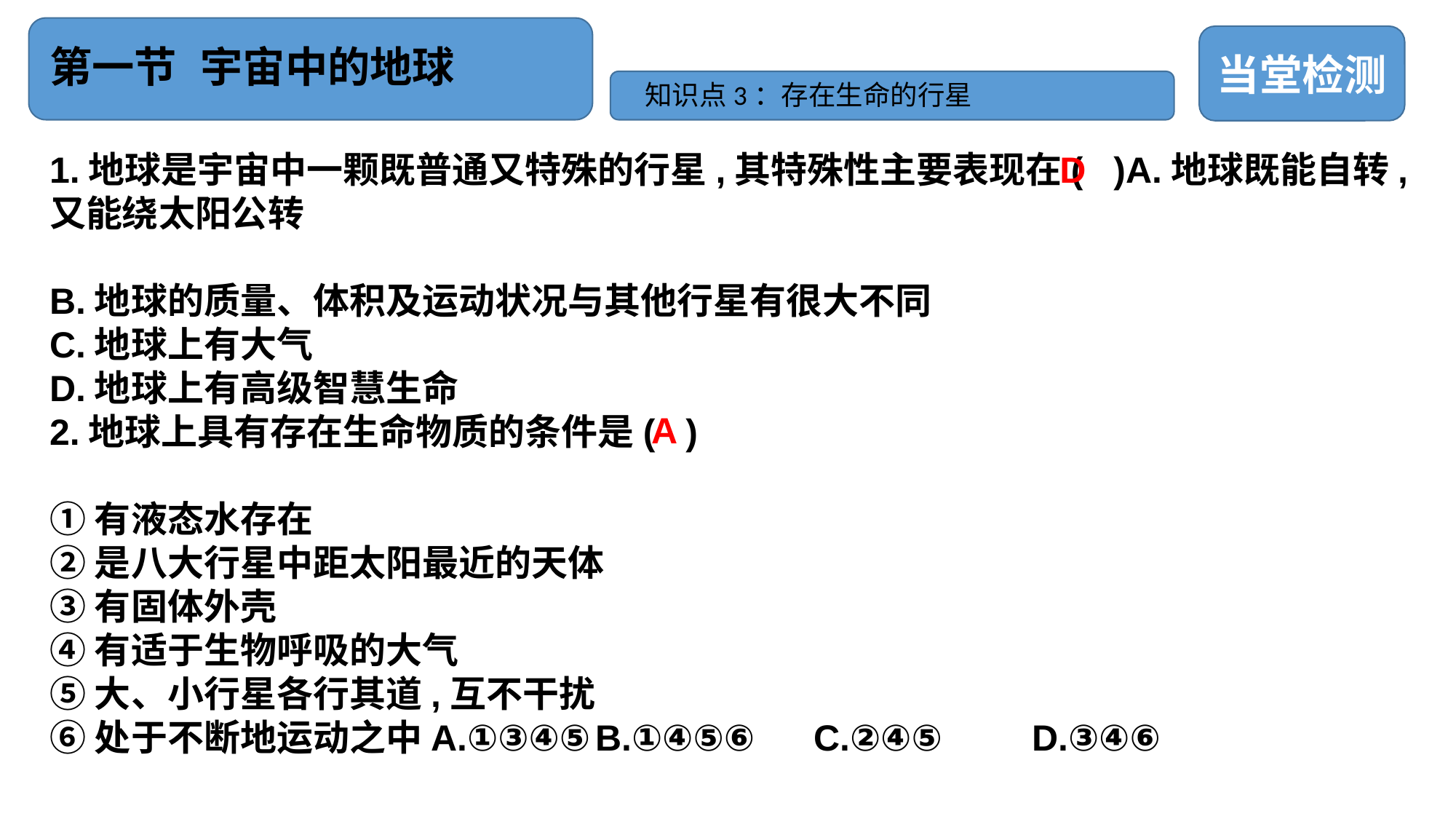

# 第一节  宇宙中的地球
当堂检测
知识点3：存在生命的行星
1.地球是宇宙中一颗既普通又特殊的行星,其特殊性主要表现在(   )A.地球既能自转,又能绕太阳公转

B.地球的质量、体积及运动状况与其他行星有很大不同
C.地球上有大气
D.地球上有高级智慧生命
2.地球上具有存在生命物质的条件是(   )

①有液态水存在
②是八大行星中距太阳最近的天体
③有固体外壳
④有适于生物呼吸的大气
⑤大、小行星各行其道,互不干扰
⑥处于不断地运动之中A.①③④⑤	B.①④⑤⑥	C.②④⑤	D.③④⑥

D
A